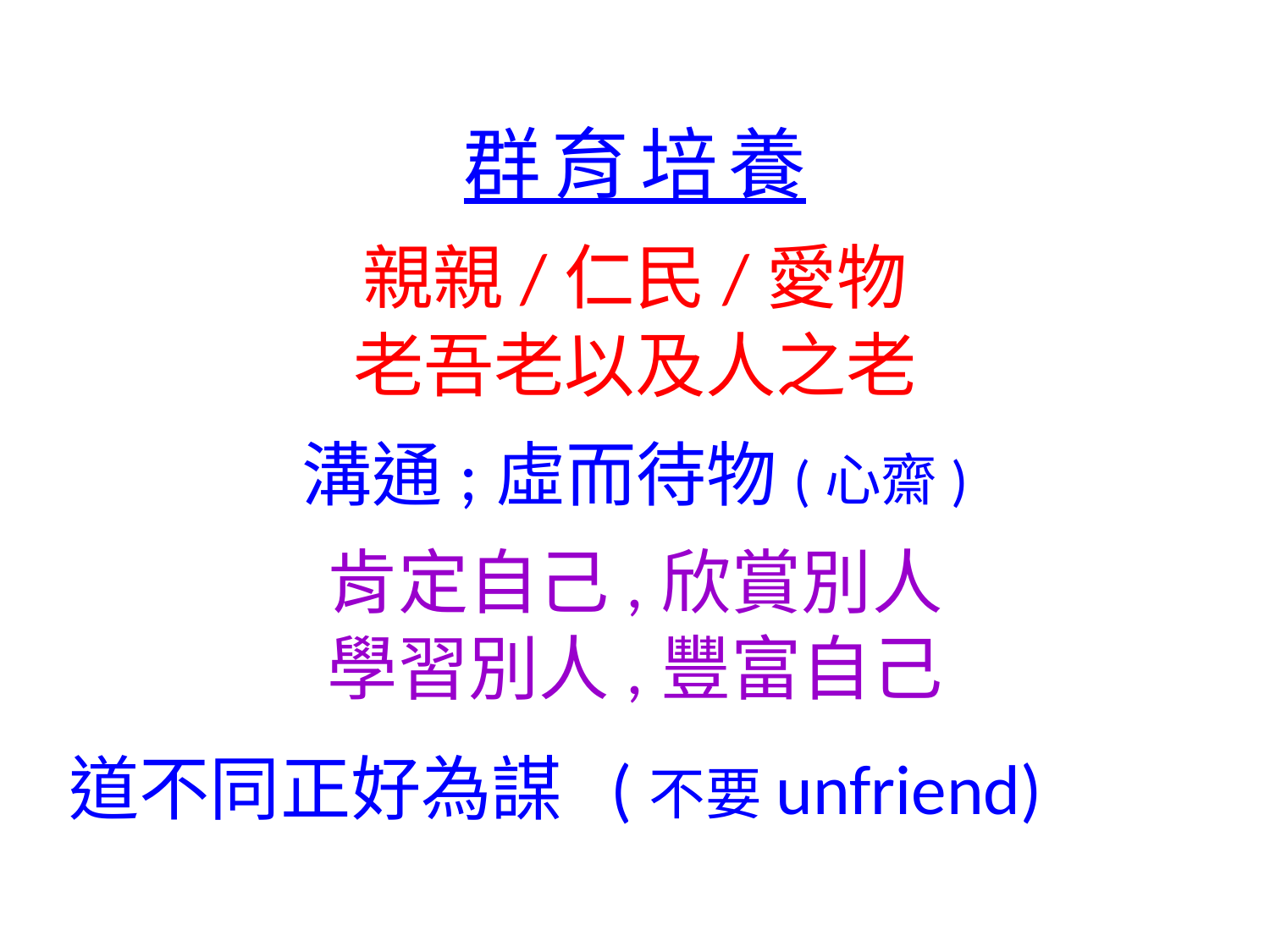

群育培養
親親/仁民/愛物
老吾老以及人之老
溝通;虛而待物(心齋)
肯定自己,欣賞別人
學習別人,豐富自己
道不同正好為謀  (不要unfriend)